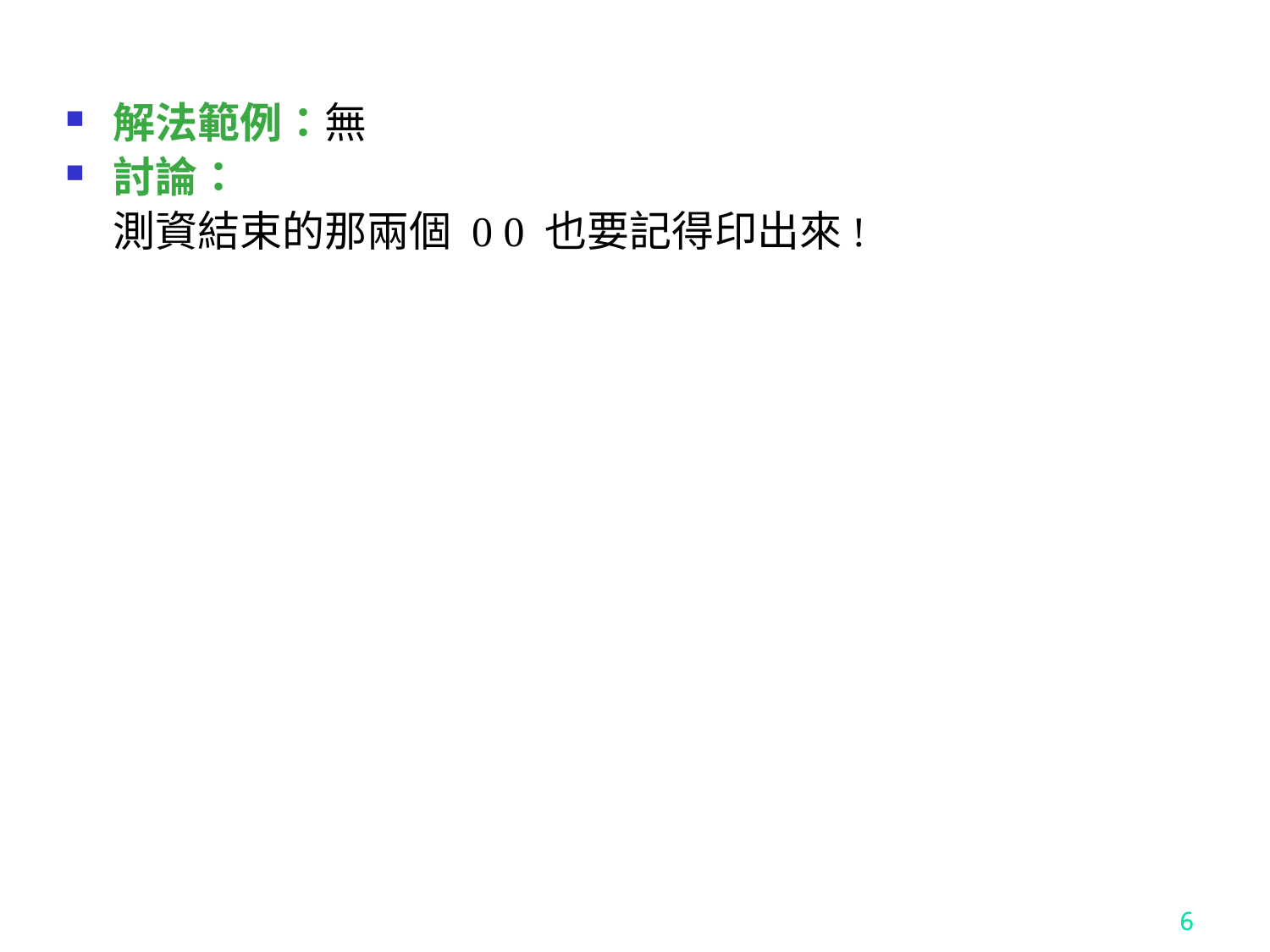

解法範例：無
討論：
	測資結束的那兩個 0 0 也要記得印出來!

6